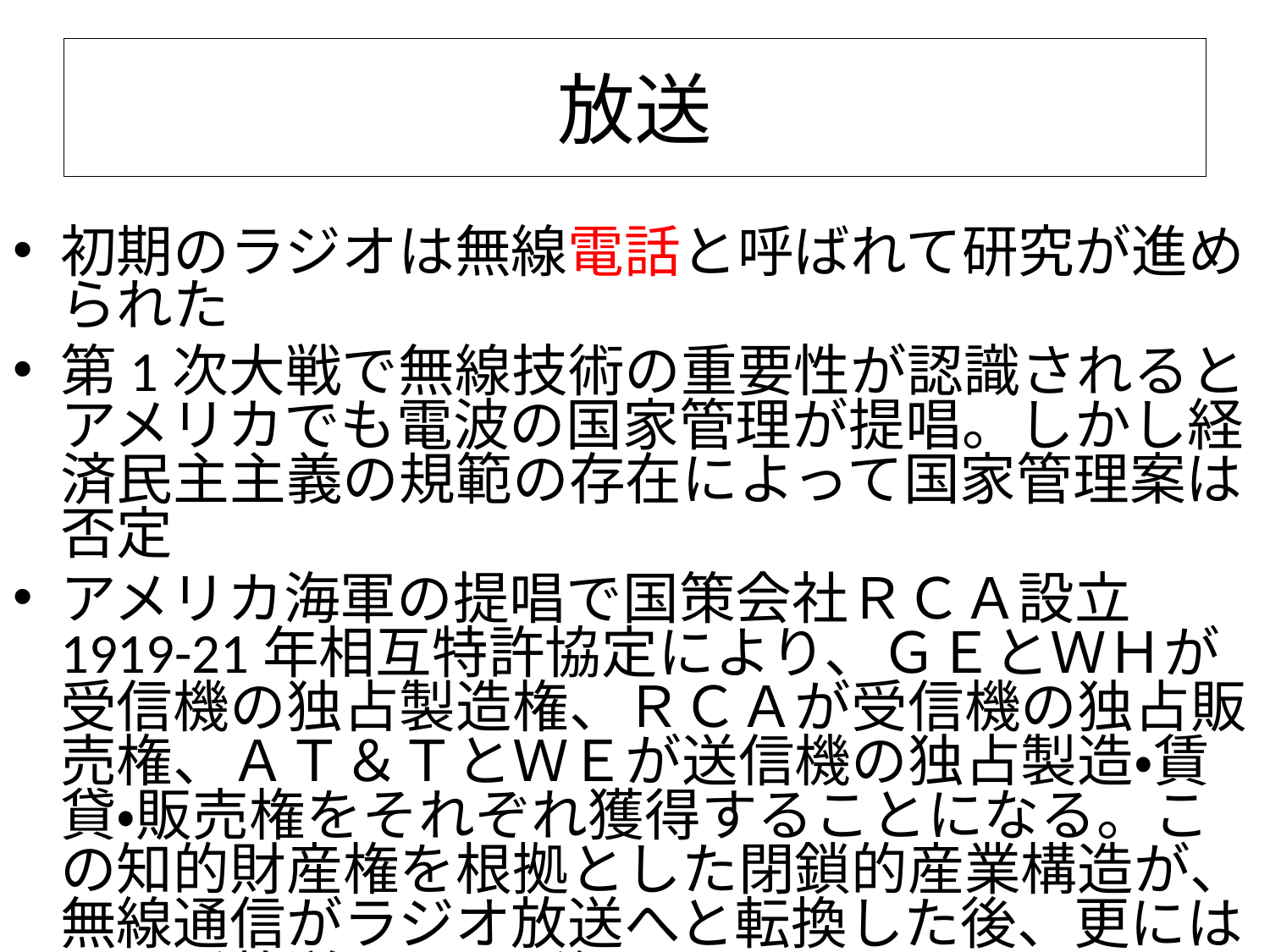

# 放送
初期のラジオは無線電話と呼ばれて研究が進められた
第1次大戦で無線技術の重要性が認識されるとアメリカでも電波の国家管理が提唱。しかし経済民主主義の規範の存在によって国家管理案は否定
アメリカ海軍の提唱で国策会社ＲＣＡ設立　1919-21年相互特許協定により、ＧＥとＷＨが受信機の独占製造権、ＲＣＡが受信機の独占販売権、ＡＴ＆ＴとＷＥが送信機の独占製造・賃貸・販売権をそれぞれ獲得することになる。この知的財産権を根拠とした閉鎖的産業構造が、無線通信がラジオ放送へと転換した後、更にはテレビ放送にまで影響